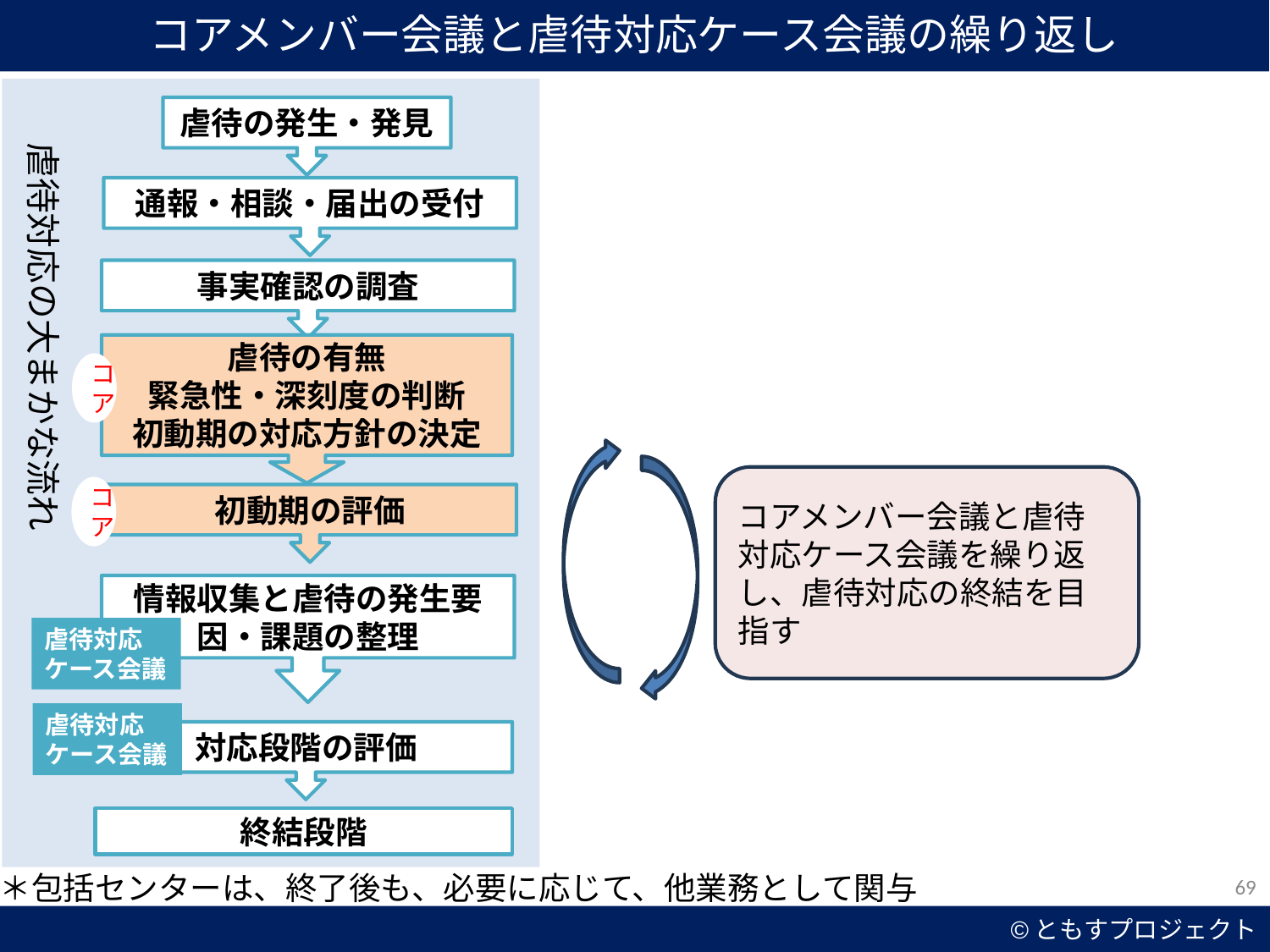

コアメンバー会議と虐待対応ケース会議の繰り返し

虐待の発生・発見
虐待対応の大まかな流れ
通報・相談・届出の受付
事実確認の調査
虐待の有無
緊急性・深刻度の判断
初動期の対応方針の決定
コア

コアメンバー会議と虐待対応ケース会議を繰り返し、虐待対応の終結を目指す
コア
初動期の評価
情報収集と虐待の発生要因・課題の整理
虐待対応ケース会議
虐待対応ケース会議
対応段階の評価
終結段階
69
＊包括センターは、終了後も、必要に応じて、他業務として関与
©ともすプロジェクト